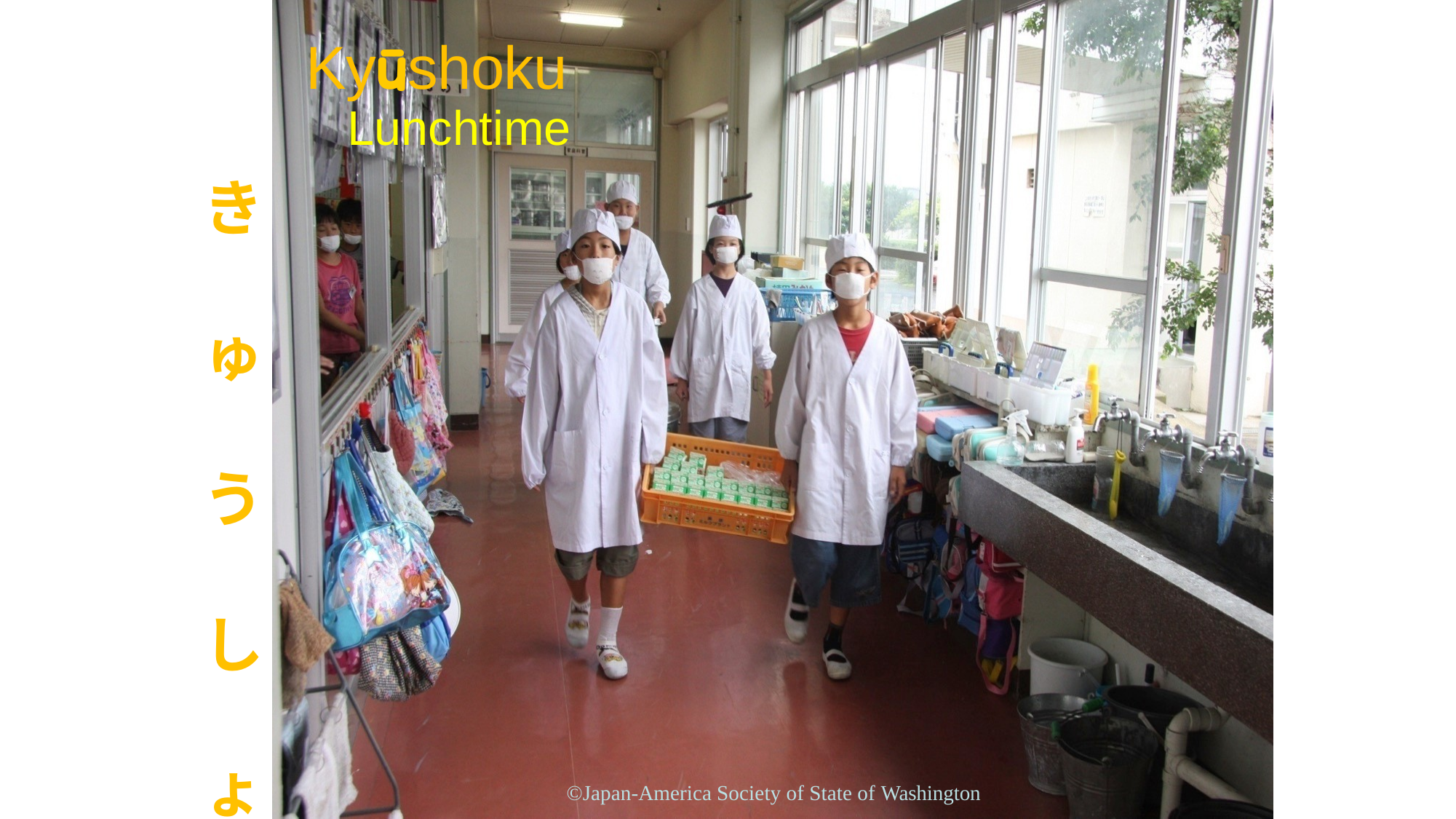

# Kyūshoku
Lunchtime
き  ゅ  う  し  ょ  く
©Japan-America Society of State of Washington